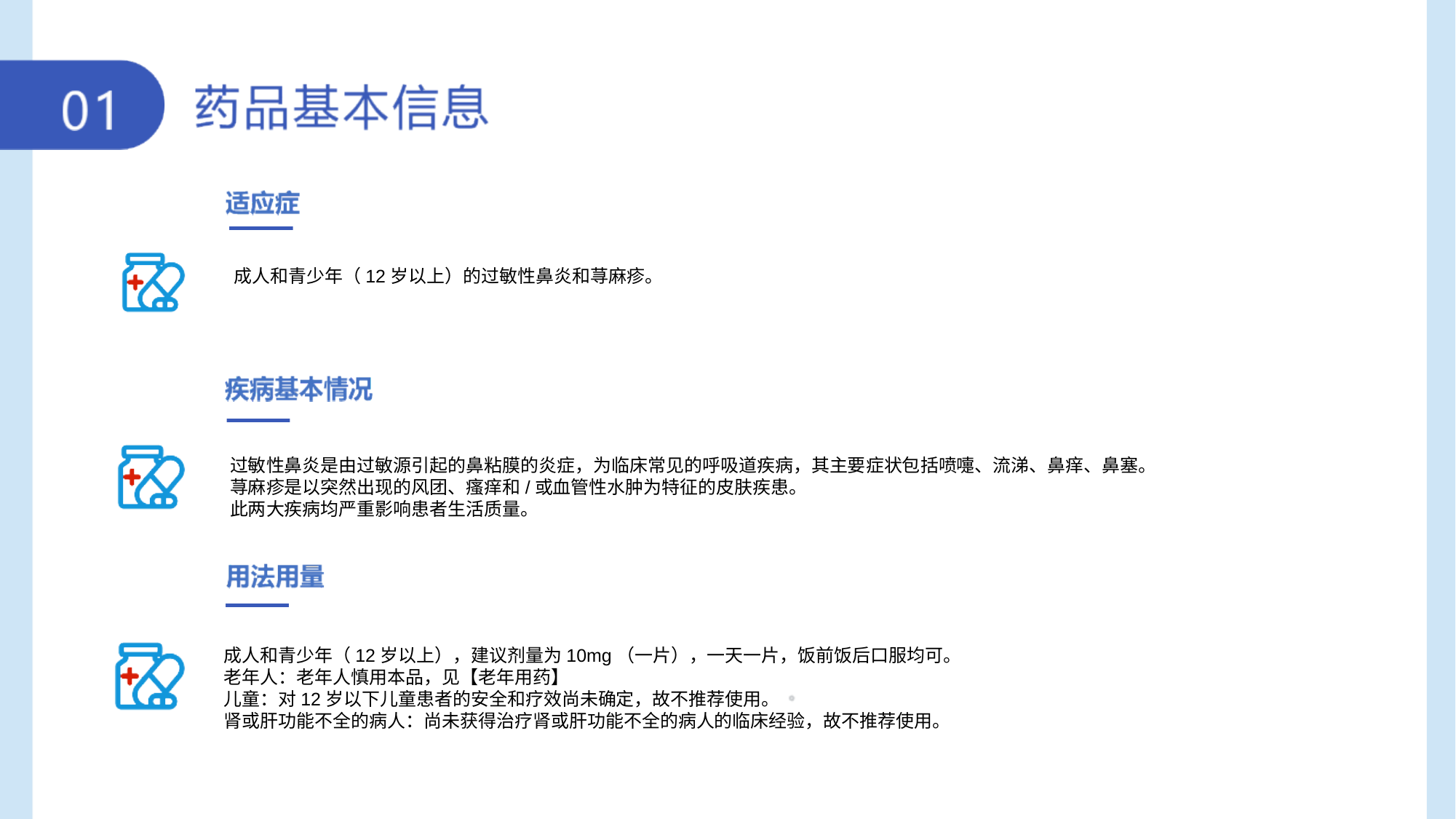

成人和青少年（12岁以上）的过敏性鼻炎和荨麻疹。
过敏性鼻炎是由过敏源引起的鼻粘膜的炎症，为临床常见的呼吸道疾病，其主要症状包括喷嚏、流涕、鼻痒、鼻塞。
荨麻疹是以突然出现的风团、瘙痒和/或血管性水肿为特征的皮肤疾患。
此两大疾病均严重影响患者生活质量。
成人和青少年（12岁以上），建议剂量为10mg（一片），一天一片，饭前饭后口服均可。
老年人：老年人慎用本品，见【老年用药】
儿童：对12岁以下儿童患者的安全和疗效尚未确定，故不推荐使用。
肾或肝功能不全的病人：尚未获得治疗肾或肝功能不全的病人的临床经验，故不推荐使用。